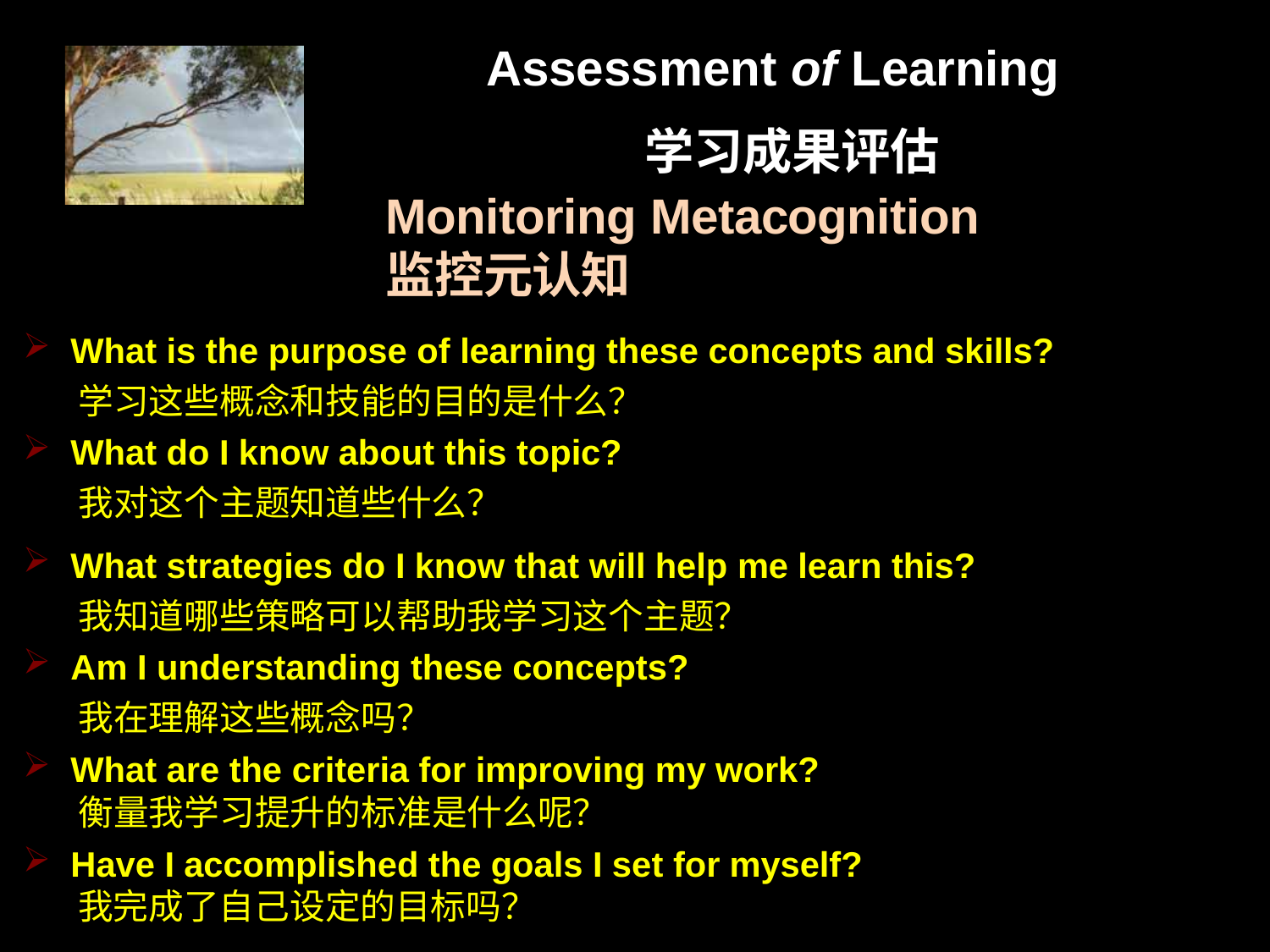

# Assessment of Learning 学习成果评估

Monitoring Metacognition
监控元认知
感知元认知
What is the purpose of learning these concepts and skills?
      学习这些概念和技能的目的是什么？
What do I know about this topic?
      我对这个主题知道些什么？

What strategies do I know that will help me learn this?
      我知道哪些策略可以帮助我学习这个主题？
Am I understanding these concepts?
      我在理解这些概念吗？

What are the criteria for improving my work?
      衡量我学习提升的标准是什么呢？

Have I accomplished the goals I set for myself?
      我完成了自己设定的目标吗？